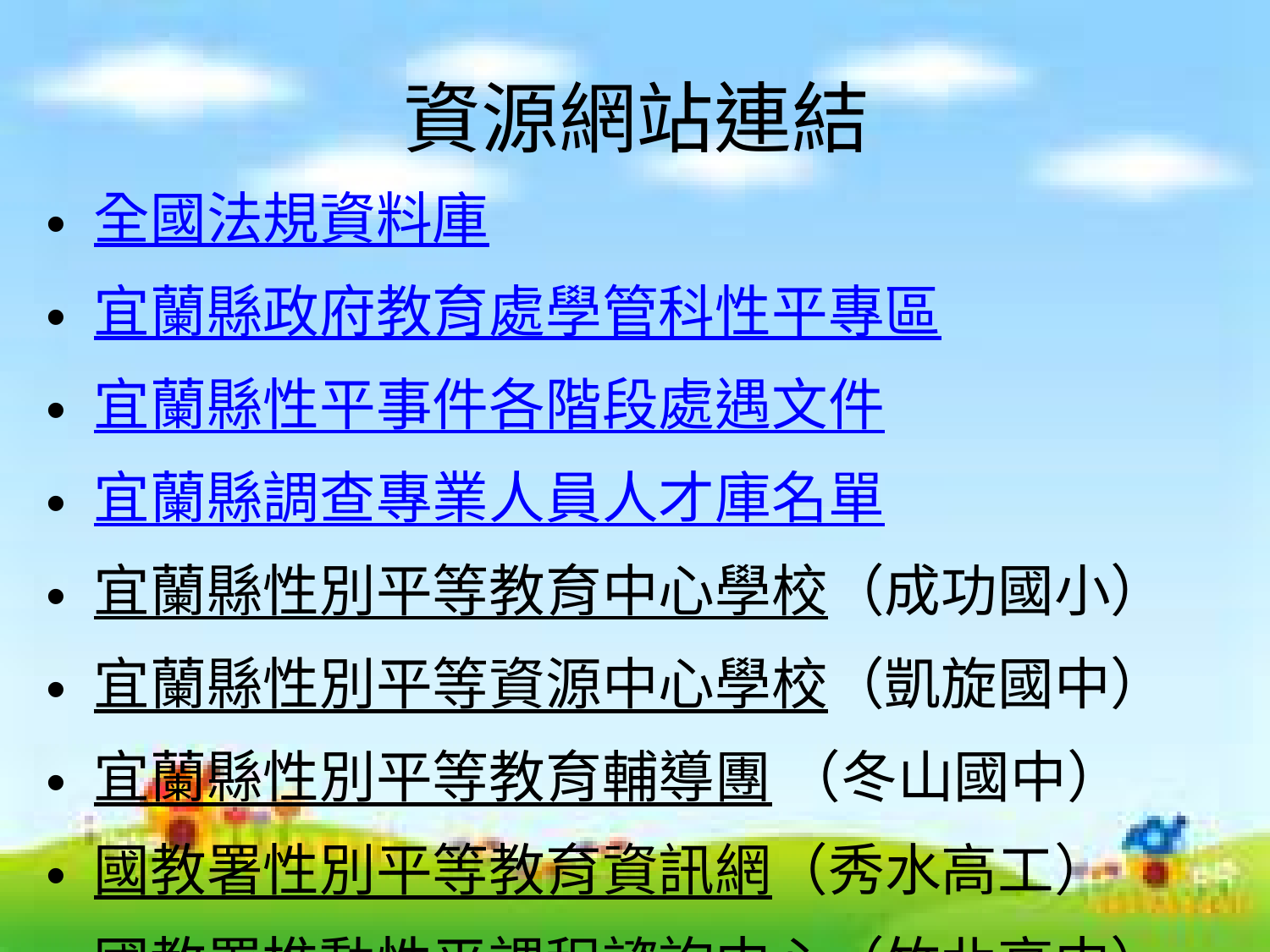

資源網站連結
全國法規資料庫
宜蘭縣政府教育處學管科性平專區
宜蘭縣性平事件各階段處遇文件
宜蘭縣調查專業人員人才庫名單
宜蘭縣性別平等教育中心學校（成功國小）
宜蘭縣性別平等資源中心學校（凱旋國中）
宜蘭縣性別平等教育輔導團 （冬山國中）
國教署性別平等教育資訊網（秀水高工）
國教署推動性平課程諮詢中心（竹北高中）